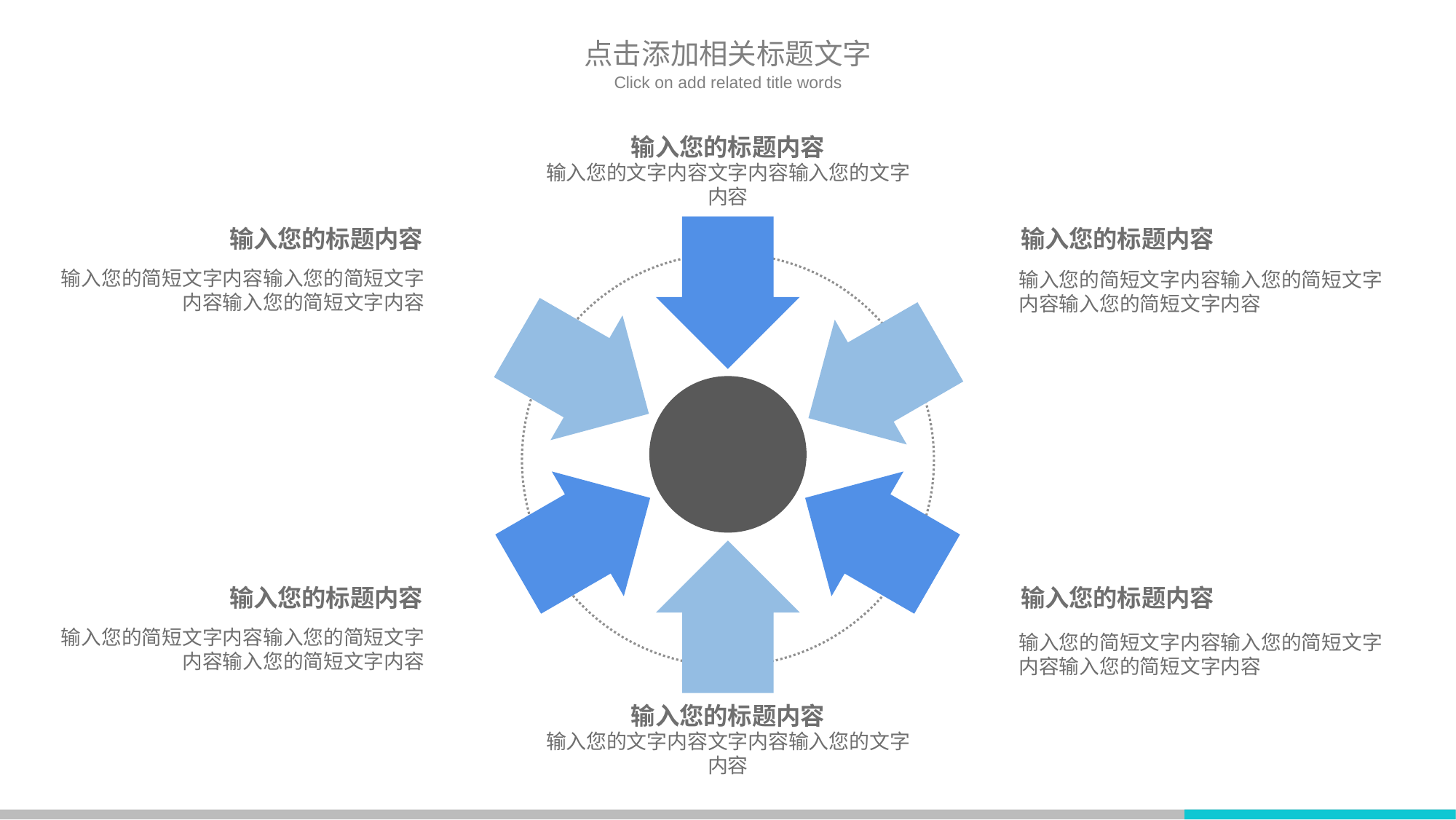

点击添加相关标题文字
Click on add related title words
输入您的标题内容
输入您的文字内容文字内容输入您的文字内容

输入您的标题内容
输入您的简短文字内容输入您的简短文字内容输入您的简短文字内容
输入您的标题内容
输入您的简短文字内容输入您的简短文字内容输入您的简短文字内容

输入您的标题内容
输入您的简短文字内容输入您的简短文字内容输入您的简短文字内容
输入您的标题内容
输入您的简短文字内容输入您的简短文字内容输入您的简短文字内容
输入您的标题内容
输入您的文字内容文字内容输入您的文字内容